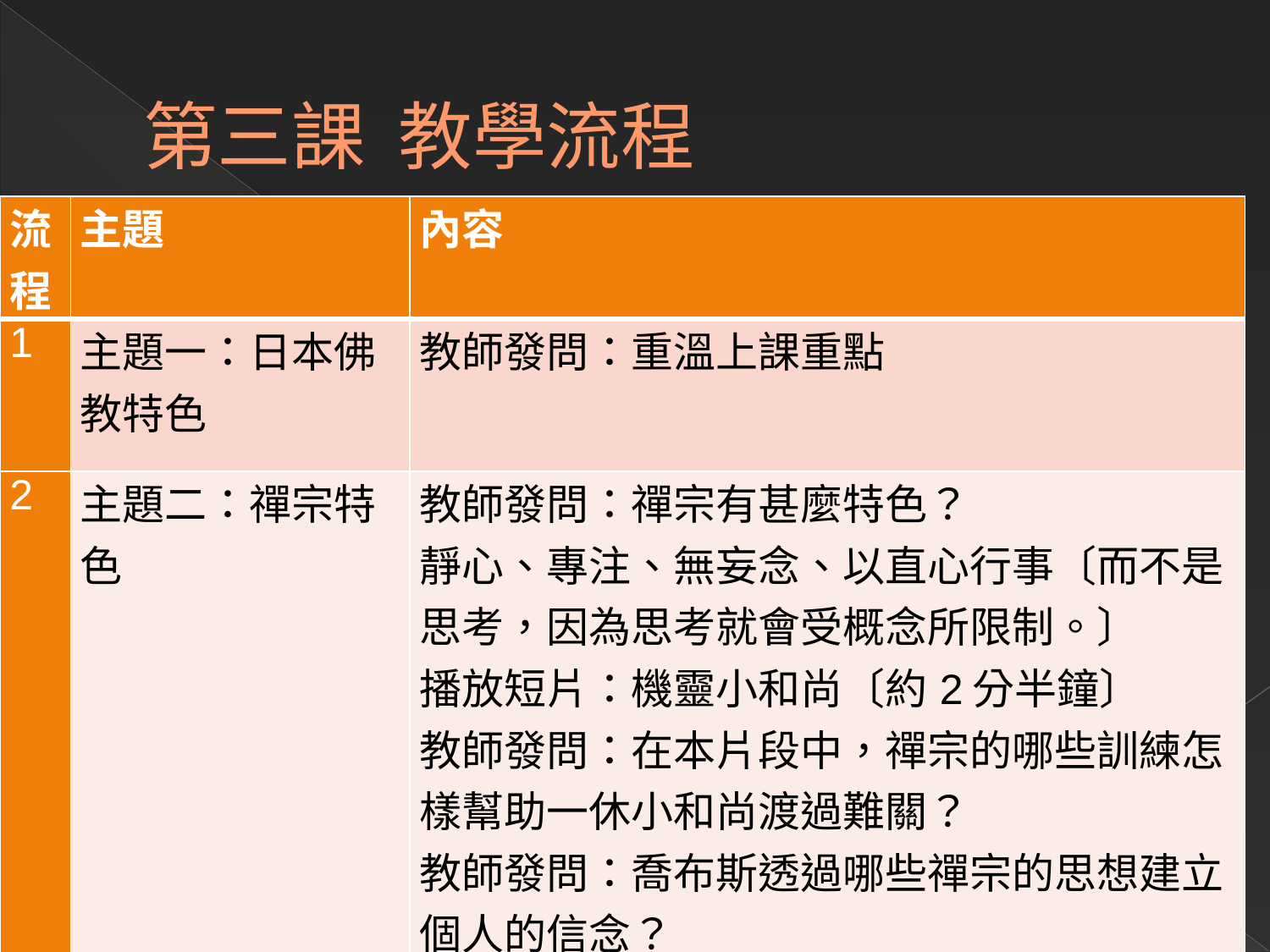

# 第三課  教學流程
| 流程 | 主題 | 內容 |
| --- | --- | --- |
| 1 | 主題一：日本佛教特色 | 教師發問：重溫上課重點 |
| 2 | 主題二：禪宗特色 | 教師發問：禪宗有甚麼特色？ 靜心、專注、無妄念、以直心行事〔而不是思考，因為思考就會受概念所限制。〕 播放短片：機靈小和尚〔約2分半鐘〕 教師發問：在本片段中，禪宗的哪些訓練怎樣幫助一休小和尚渡過難關？ 教師發問：喬布斯透過哪些禪宗的思想建立個人的信念？ |